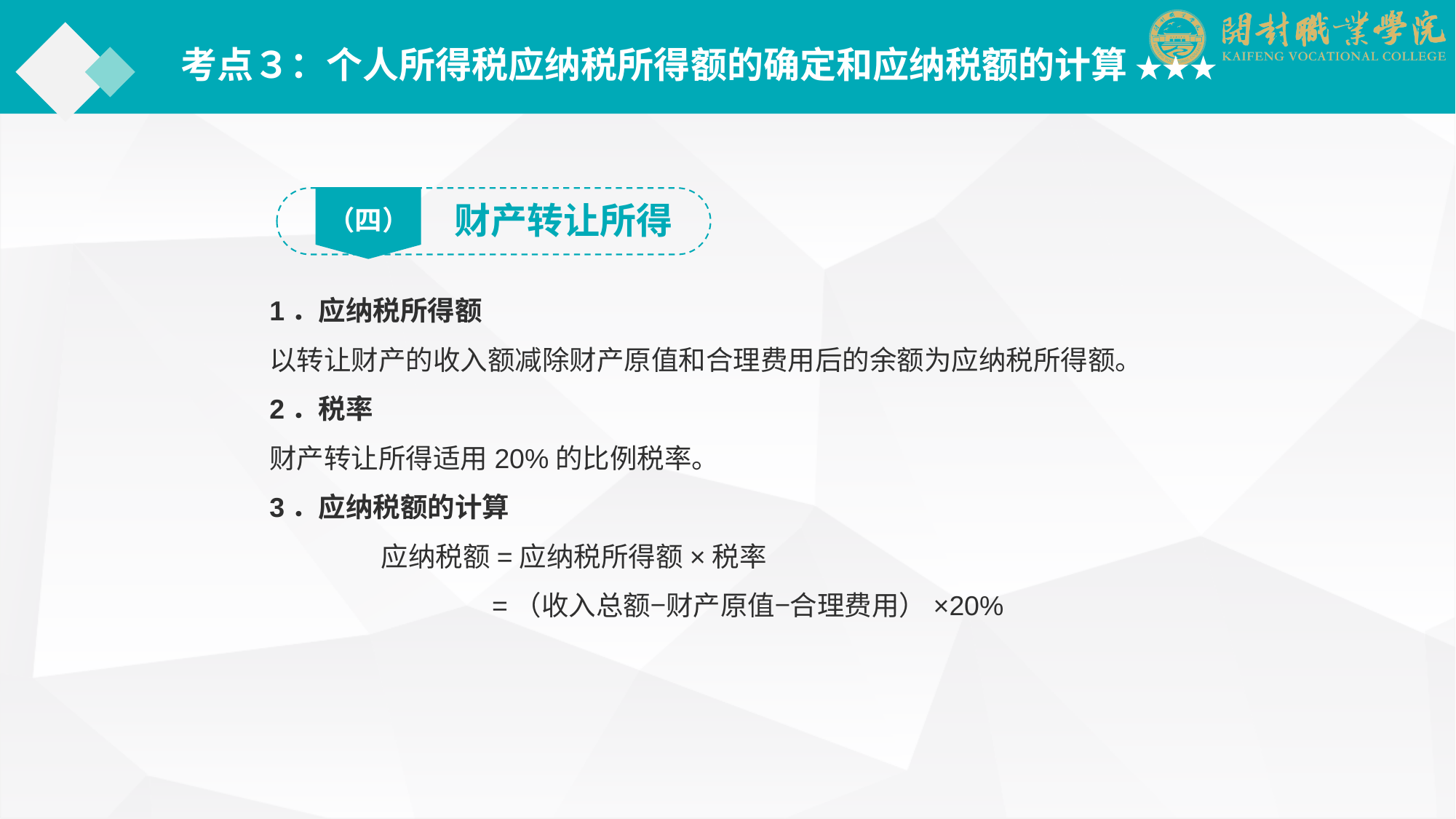

考点３：个人所得税应纳税所得额的确定和应纳税额的计算 ★★★
（四）

财产转让所得
1．应纳税所得额
以转让财产的收入额减除财产原值和合理费用后的余额为应纳税所得额。
2．税率
财产转让所得适用20%的比例税率。
3．应纳税额的计算
                 应纳税额=应纳税所得额×税率
                         　　=（收入总额−财产原值−合理费用）×20%